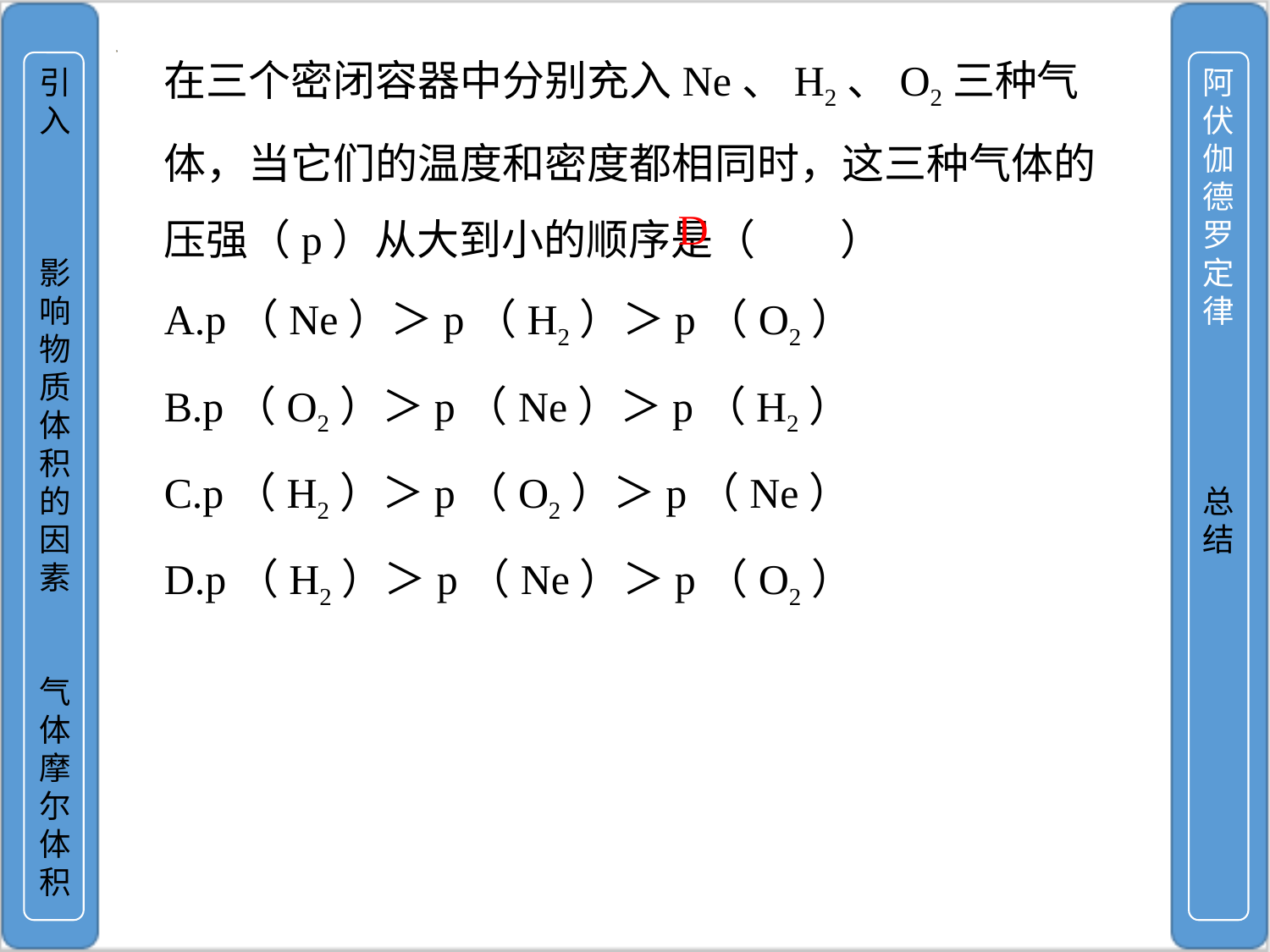

引入

影响物质体积的因素

气体摩尔体积

在三个密闭容器中分别充入Ne、H2、O2三种气体，当它们的温度和密度都相同时，这三种气体的压强（p）从大到小的顺序是（　　）
A.p（Ne）＞p（H2）＞p（O2）
B.p（O2）＞p（Ne）＞p（H2）
C.p（H2）＞p（O2）＞p（Ne）
D.p（H2）＞p（Ne）＞p（O2）

阿伏伽德罗定律

总结

D